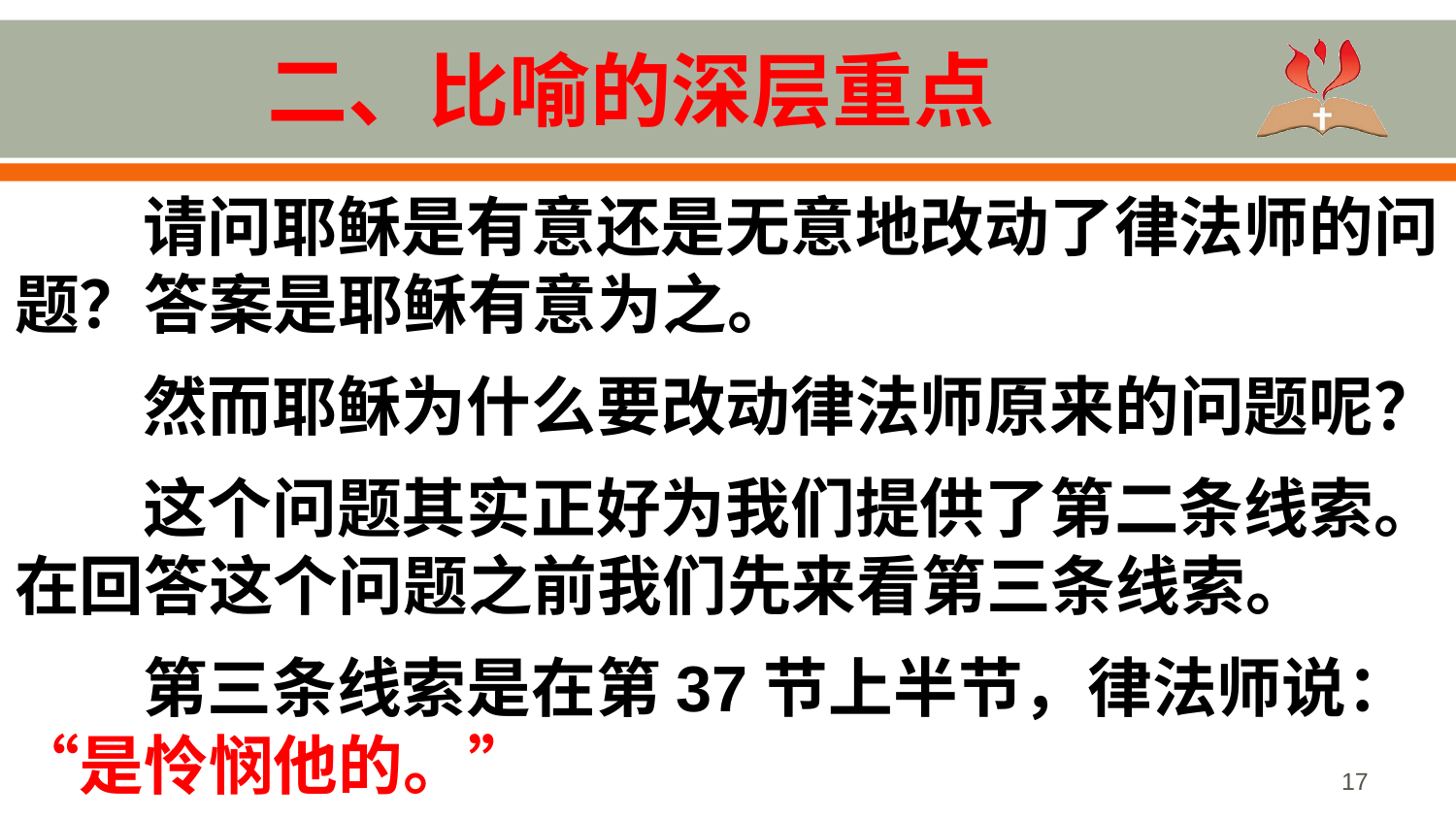

# 二、比喻的深层重点
请问耶稣是有意还是无意地改动了律法师的问题？答案是耶稣有意为之。
然而耶稣为什么要改动律法师原来的问题呢？
这个问题其实正好为我们提供了第二条线索。在回答这个问题之前我们先来看第三条线索。
第三条线索是在第37节上半节，律法师说：“是怜悯他的。”

17